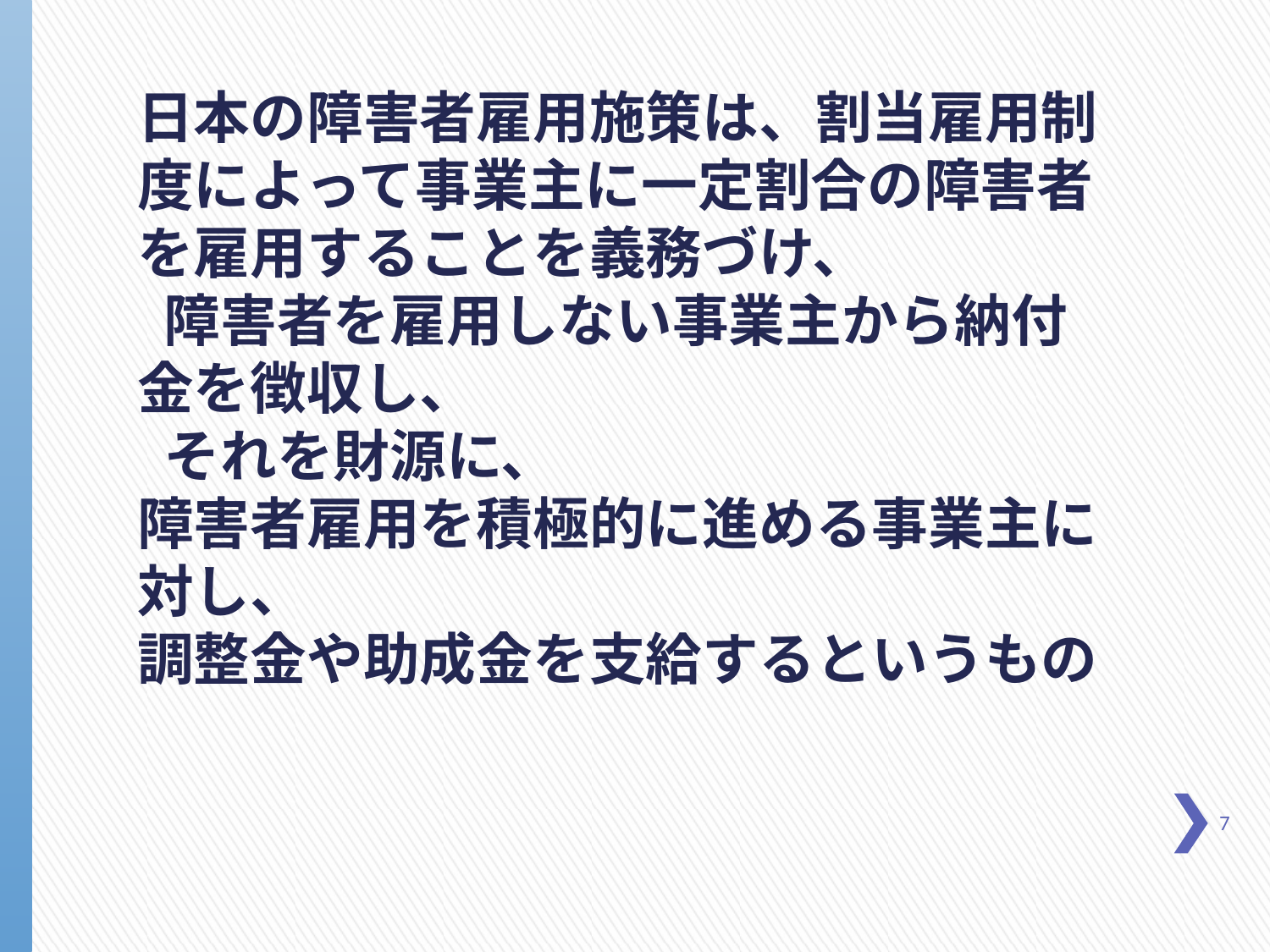

日本の障害者雇用施策は、割当雇用制度によって事業主に一定割合の障害者を雇用することを義務づけ、
 障害者を雇用しない事業主から納付金を徴収し、
 それを財源に、
障害者雇用を積極的に進める事業主に対し、
調整金や助成金を支給するというもの
7